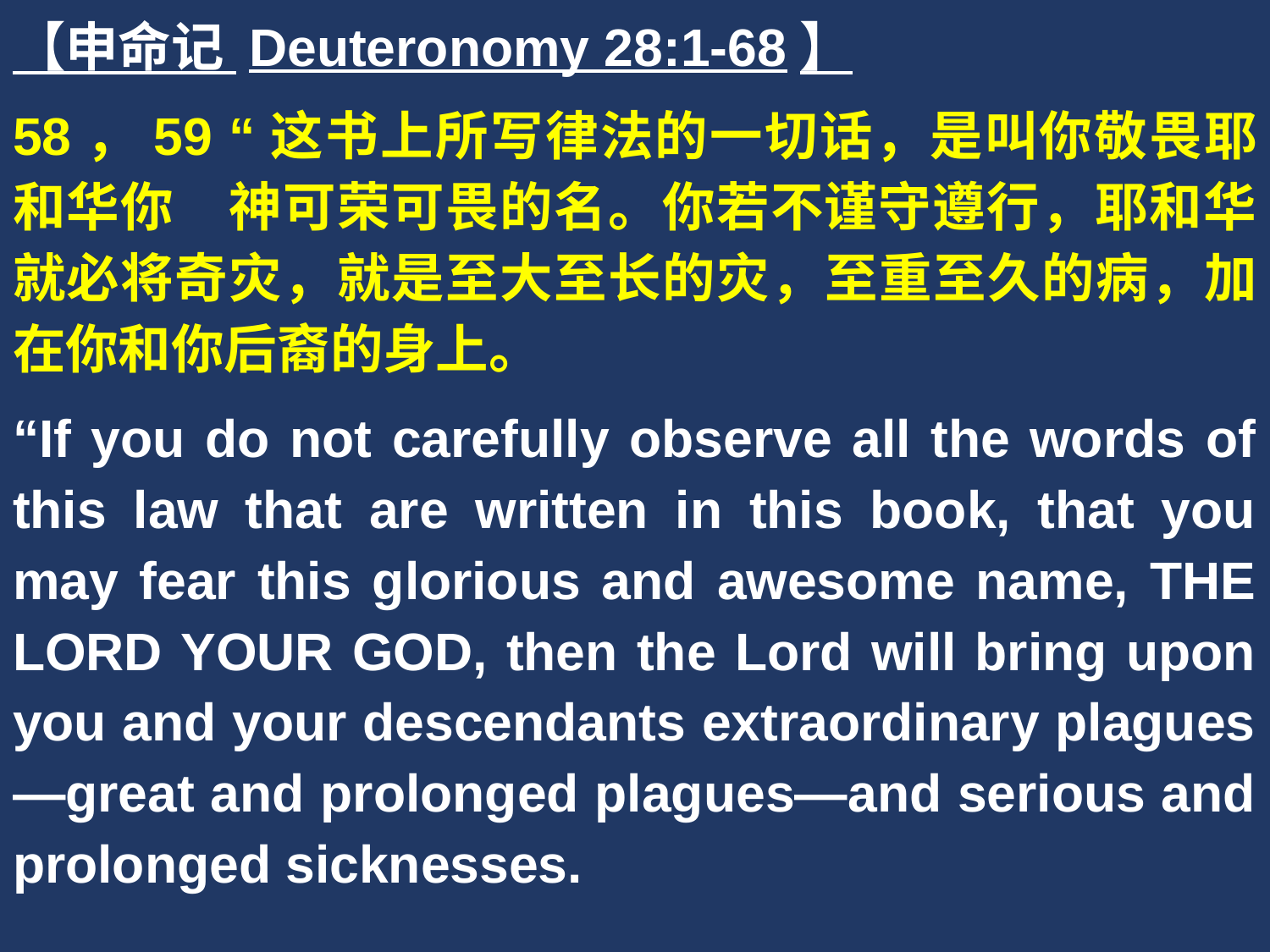

【申命记 Deuteronomy 28:1-68】
58，59 “这书上所写律法的一切话，是叫你敬畏耶和华你　神可荣可畏的名。你若不谨守遵行，耶和华就必将奇灾，就是至大至长的灾，至重至久的病，加在你和你后裔的身上。
“If you do not carefully observe all the words of this law that are written in this book, that you may fear this glorious and awesome name, THE LORD YOUR GOD, then the Lord will bring upon you and your descendants extraordinary plagues—great and prolonged plagues—and serious and prolonged sicknesses.